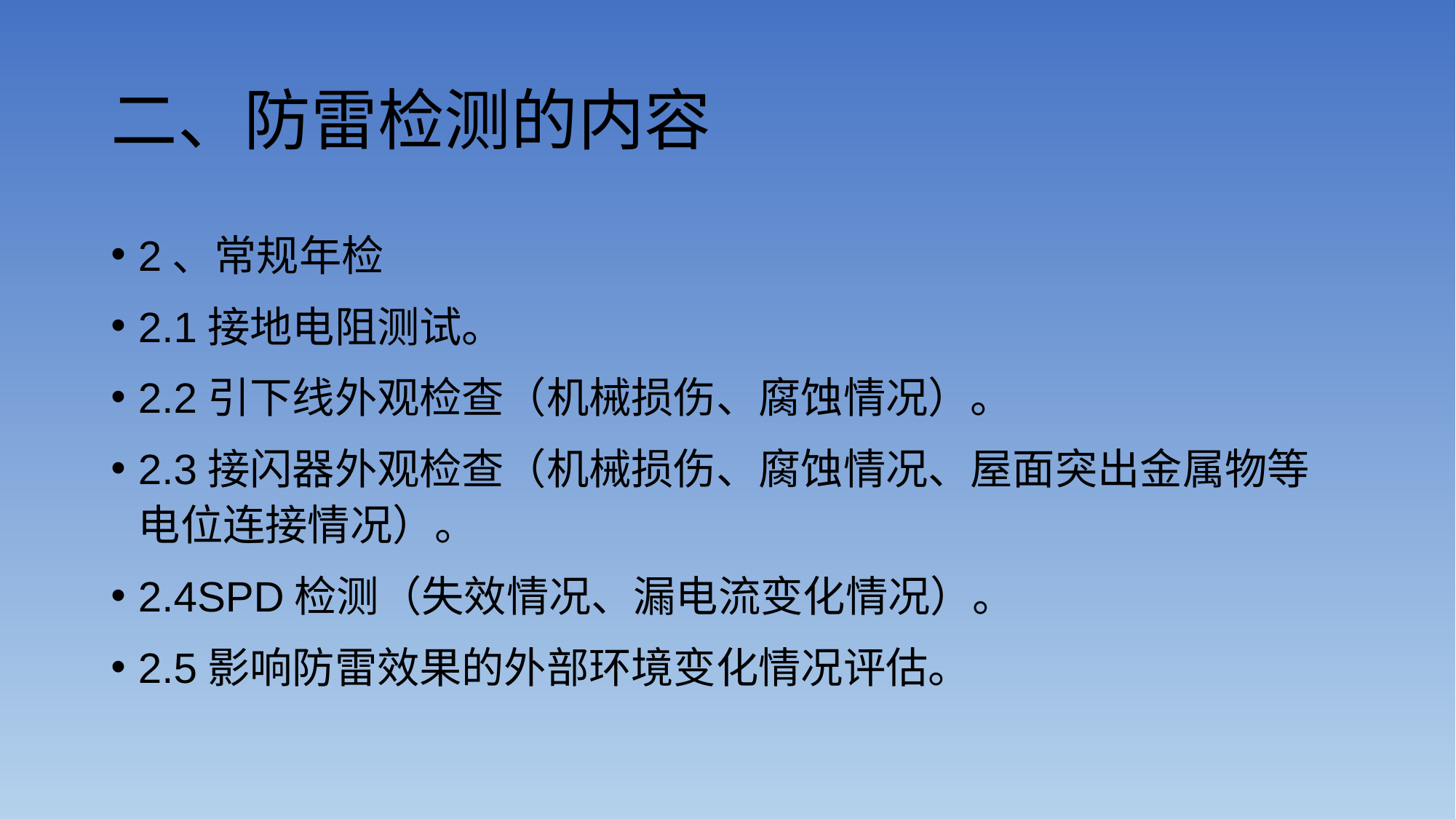

# 二、防雷检测的内容
2、常规年检
2.1接地电阻测试。
2.2引下线外观检查（机械损伤、腐蚀情况）。
2.3接闪器外观检查（机械损伤、腐蚀情况、屋面突出金属物等电位连接情况）。
2.4SPD检测（失效情况、漏电流变化情况）。
2.5影响防雷效果的外部环境变化情况评估。